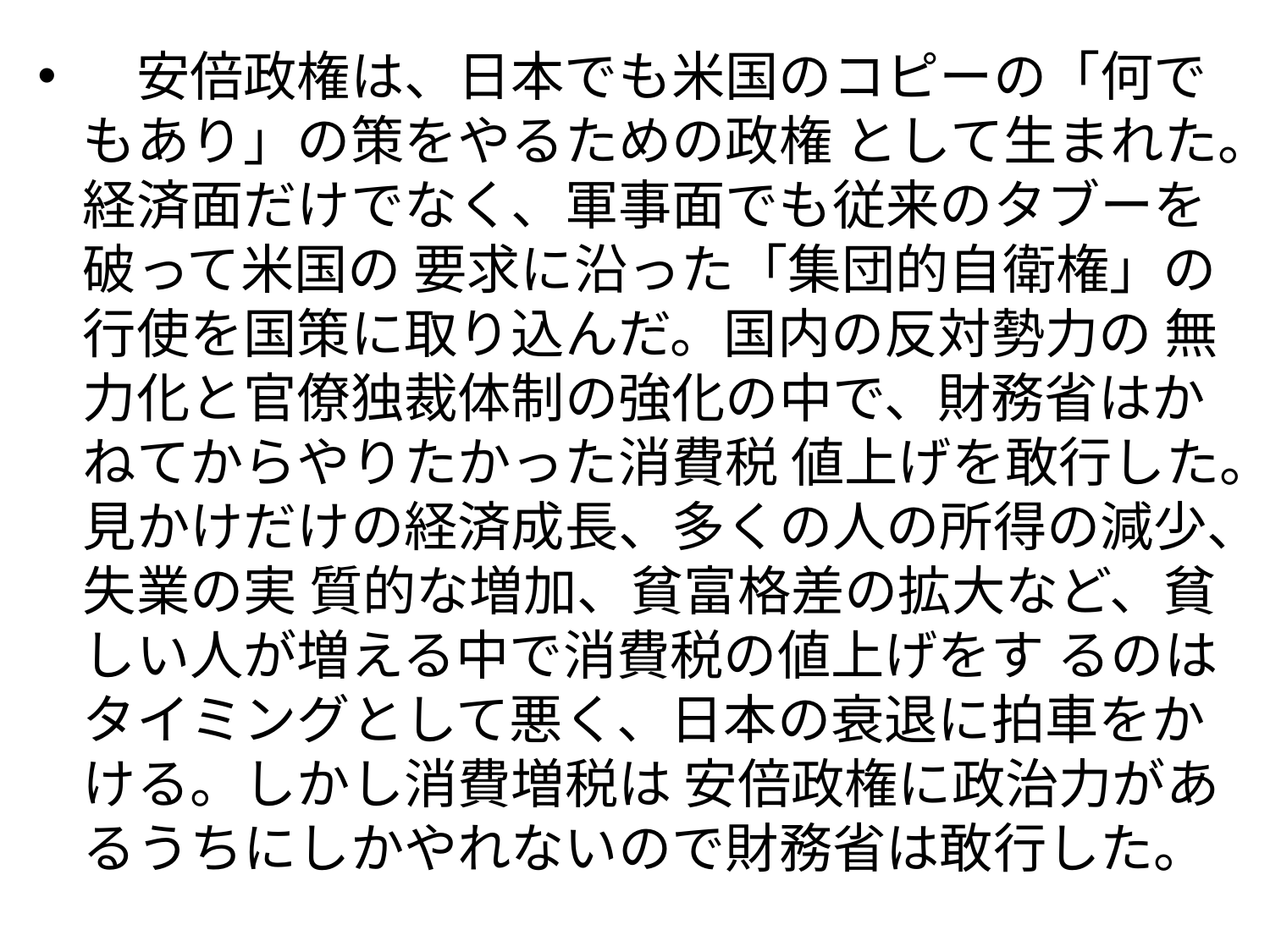

安倍政権は、日本でも米国のコピーの「何でもあり」の策をやるための政権 として生まれた。経済面だけでなく、軍事面でも従来のタブーを破って米国の 要求に沿った「集団的自衛権」の行使を国策に取り込んだ。国内の反対勢力の 無力化と官僚独裁体制の強化の中で、財務省はかねてからやりたかった消費税 値上げを敢行した。見かけだけの経済成長、多くの人の所得の減少、失業の実 質的な増加、貧富格差の拡大など、貧しい人が増える中で消費税の値上げをす るのはタイミングとして悪く、日本の衰退に拍車をかける。しかし消費増税は 安倍政権に政治力があるうちにしかやれないので財務省は敢行した。